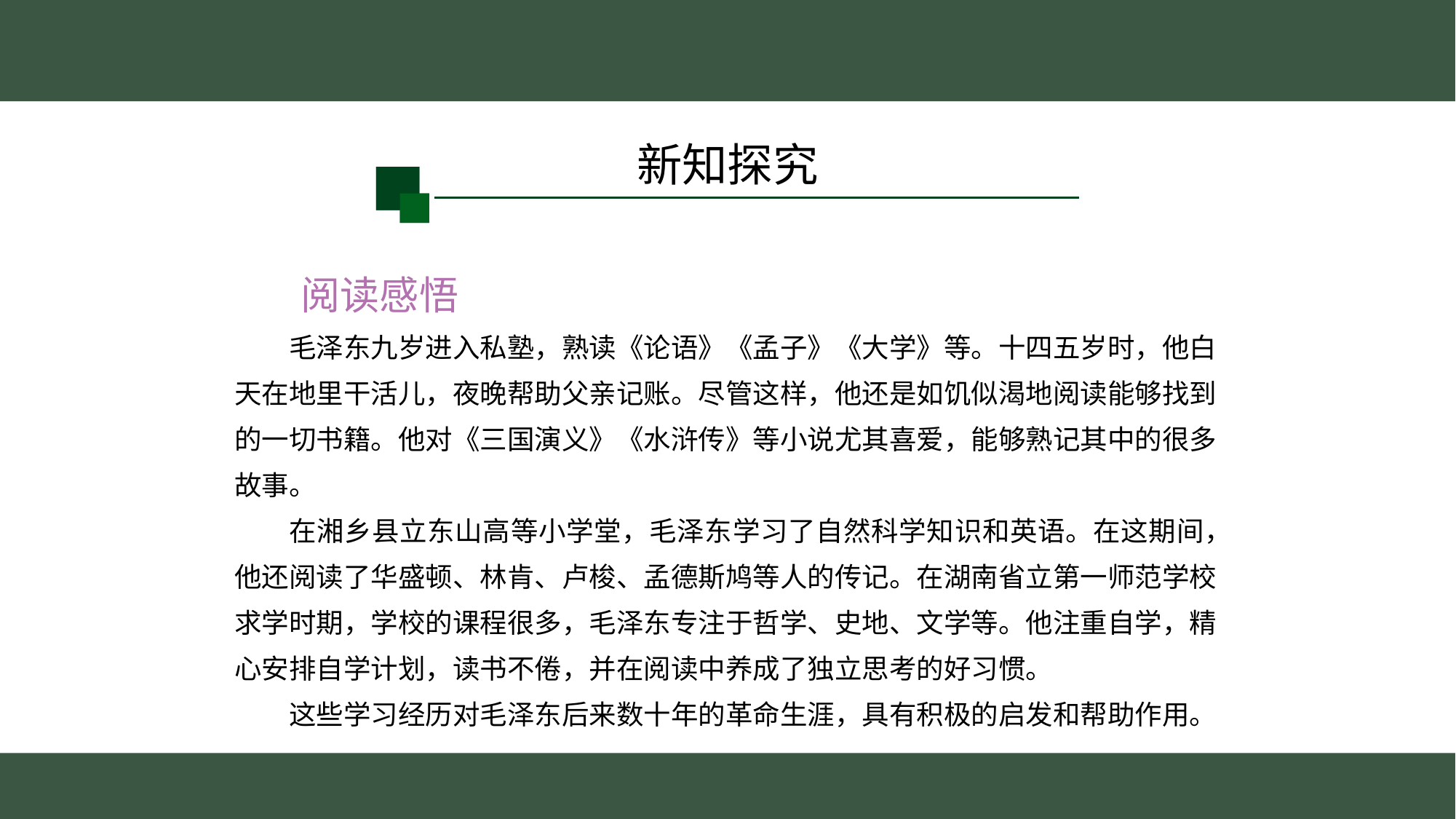

新知探究
　　阅读感悟
　　毛泽东九岁进入私塾，熟读《论语》《孟子》《大学》等。十四五岁时，他白
天在地里干活儿，夜晚帮助父亲记账。尽管这样，他还是如饥似渴地阅读能够找到
的一切书籍。他对《三国演义》《水浒传》等小说尤其喜爱，能够熟记其中的很多
故事。
　　在湘乡县立东山高等小学堂，毛泽东学习了自然科学知识和英语。在这期间，
他还阅读了华盛顿、林肯、卢梭、孟德斯鸠等人的传记。在湖南省立第一师范学校
求学时期，学校的课程很多，毛泽东专注于哲学、史地、文学等。他注重自学，精
心安排自学计划，读书不倦，并在阅读中养成了独立思考的好习惯。
　　这些学习经历对毛泽东后来数十年的革命生涯，具有积极的启发和帮助作用。